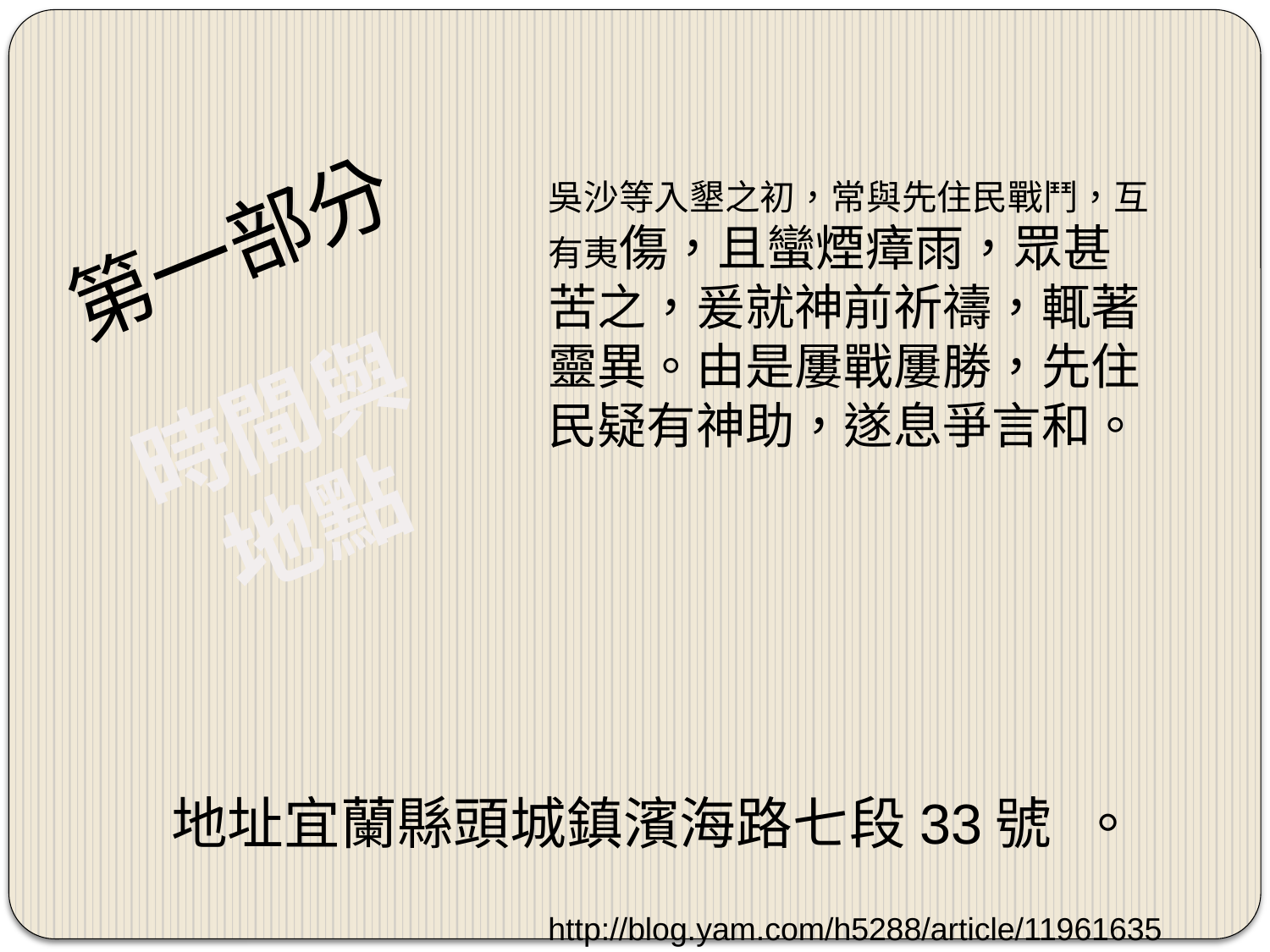

第一部分
吳沙等入墾之初，常與先住民戰鬥，互有夷傷，且蠻煙瘴雨，眾甚苦之，爰就神前祈禱，輒著靈異。由是屢戰屢勝，先住民疑有神助，遂息爭言和。
時間與地點
地址宜蘭縣頭城鎮濱海路七段33號 。
http://blog.yam.com/h5288/article/11961635